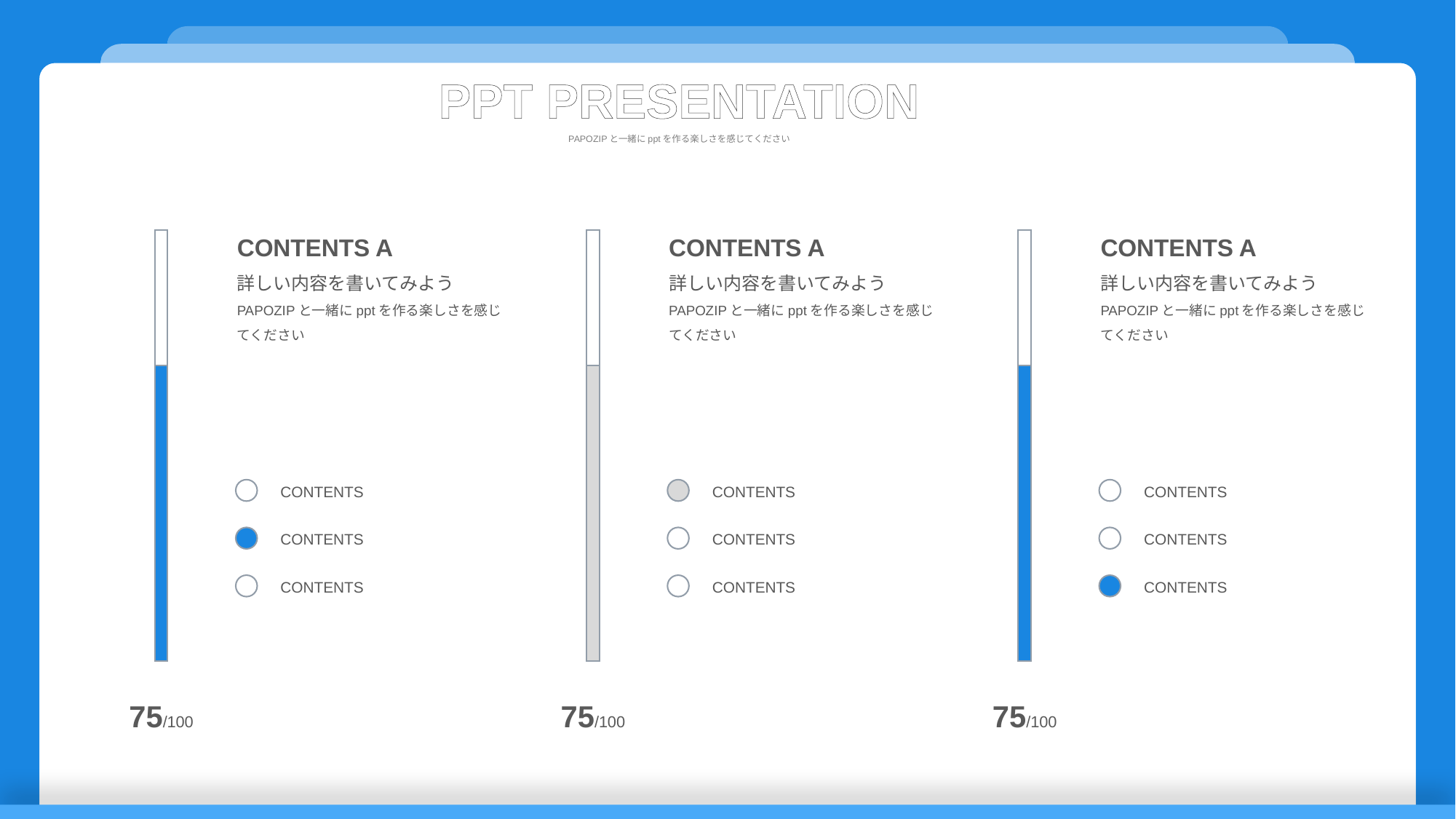

PPT PRESENTATION
PAPOZIPと一緒にpptを作る楽しさを感じてください
CONTENTS A
詳しい内容を書いてみよう
PAPOZIPと一緒にpptを作る楽しさを感じてください
CONTENTS A
詳しい内容を書いてみよう
PAPOZIPと一緒にpptを作る楽しさを感じてください
CONTENTS A
詳しい内容を書いてみよう
PAPOZIPと一緒にpptを作る楽しさを感じてください

CONTENTS
CONTENTS
CONTENTS

CONTENTS
CONTENTS
CONTENTS

CONTENTS
CONTENTS
CONTENTS

75/100
75/100
75/100